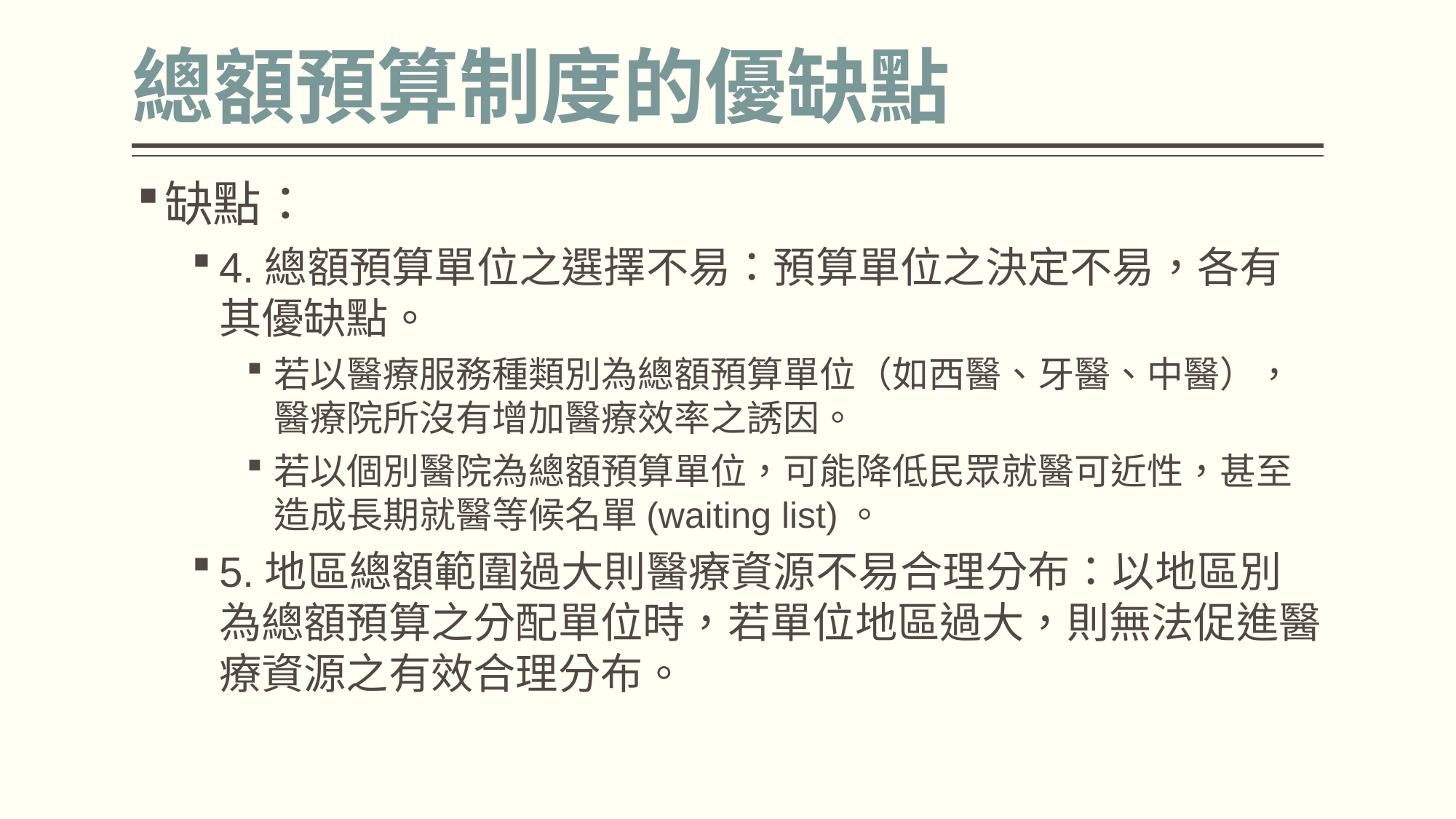

# 總額預算制度的優缺點
缺點：
4.總額預算單位之選擇不易：預算單位之決定不易，各有其優缺點。
若以醫療服務種類別為總額預算單位（如西醫、牙醫、中醫），醫療院所沒有增加醫療效率之誘因。
若以個別醫院為總額預算單位，可能降低民眾就醫可近性，甚至造成長期就醫等候名單(waiting list)。
5.地區總額範圍過大則醫療資源不易合理分布：以地區別為總額預算之分配單位時，若單位地區過大，則無法促進醫療資源之有效合理分布。